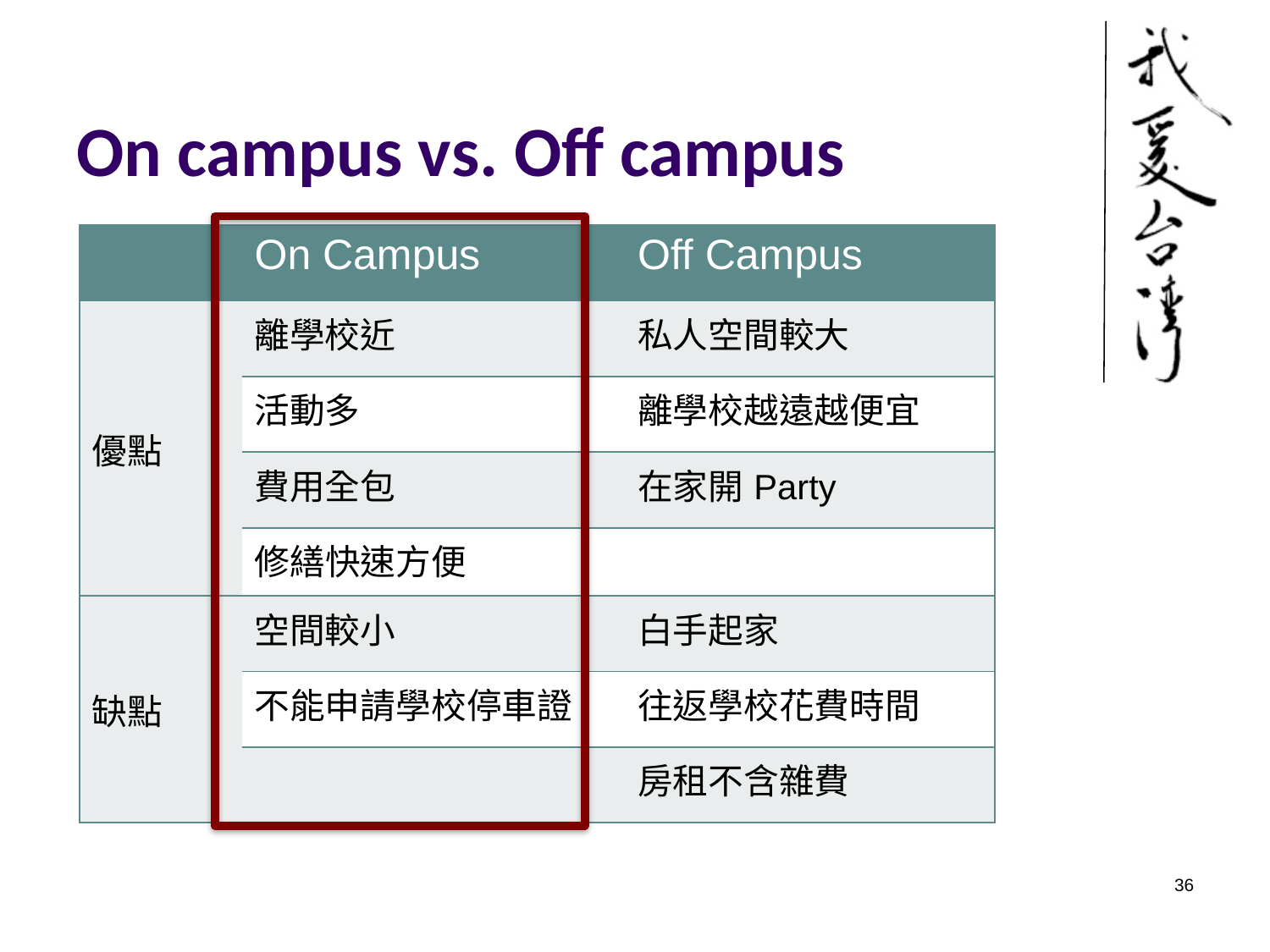

# On campus vs. Off campus

|  | On Campus | Off Campus |
| --- | --- | --- |
| 優點 | 離學校近 | 私人空間較大 |
|  | 活動多 | 離學校越遠越便宜 |
|  | 費用全包 | 在家開Party |
|  | 修繕快速方便 |  |
| 缺點 | 空間較小 | 白手起家 |
|  | 不能申請學校停車證 | 往返學校花費時間 |
|  |  | 房租不含雜費 |
36